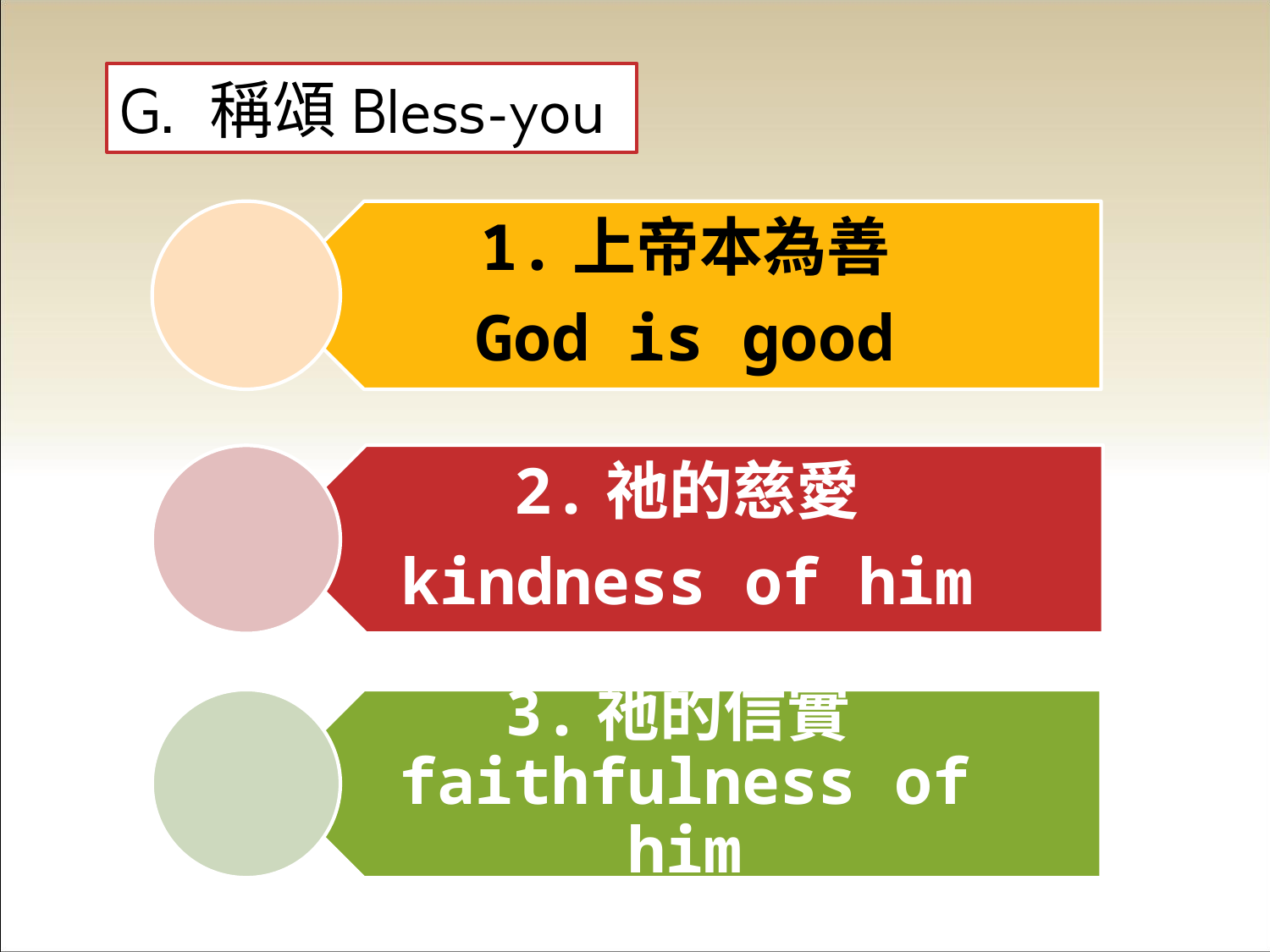

G. 稱頌Bless-you
1.上帝本為善
God is good
2.祂的慈愛
kindness of him
3.祂的信實faithfulness of him